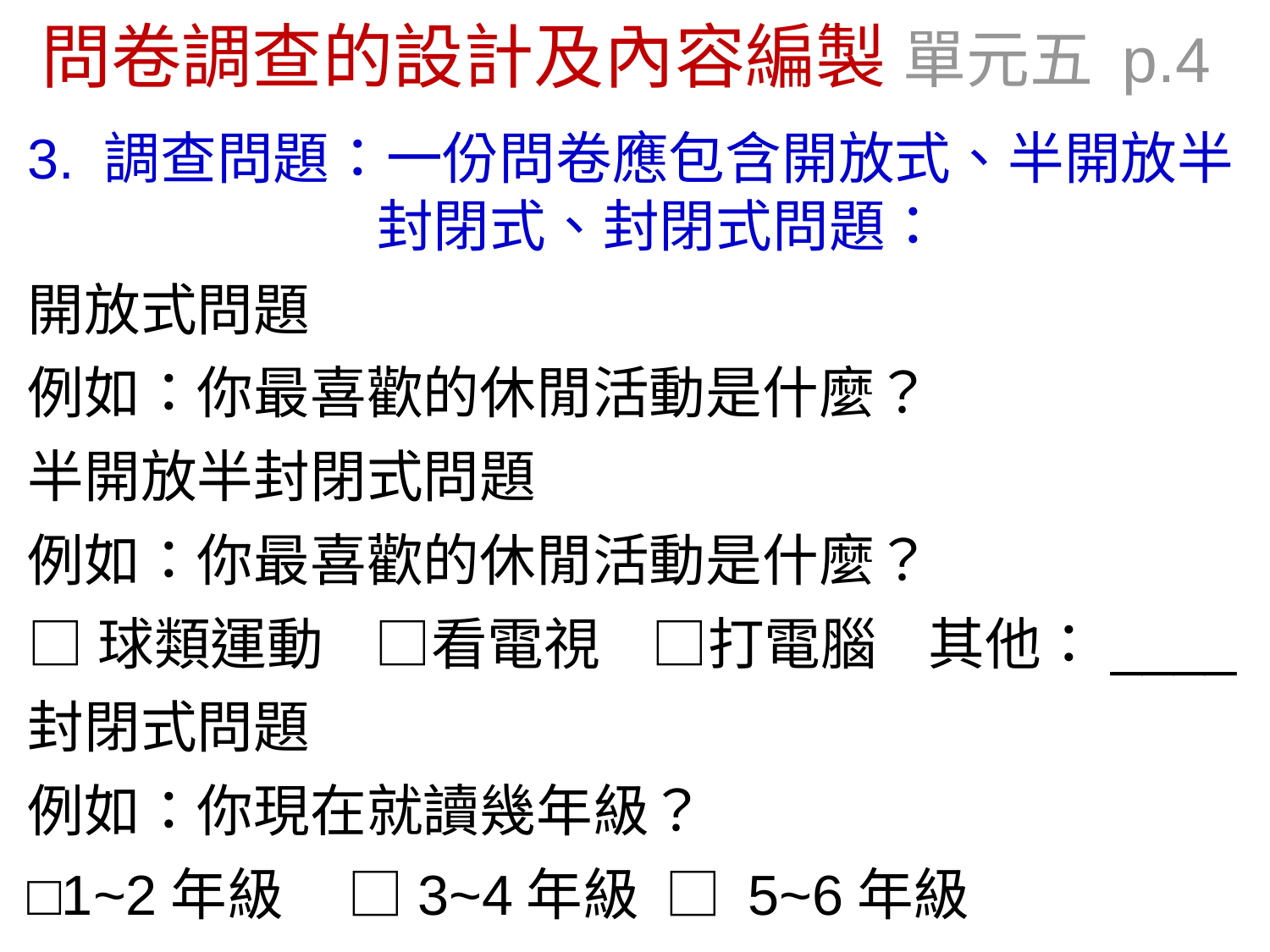

# 問卷調查的設計及內容編製 單元五 p.4
3. 調查問題：一份問卷應包含開放式、半開放半封閉式、封閉式問題：
開放式問題
例如：你最喜歡的休閒活動是什麼？
半開放半封閉式問題
例如：你最喜歡的休閒活動是什麼？
□球類運動    □看電視    □打電腦    其他：____
封閉式問題
例如：你現在就讀幾年級？
□1~2年級     □3~4年級  □ 5~6年級